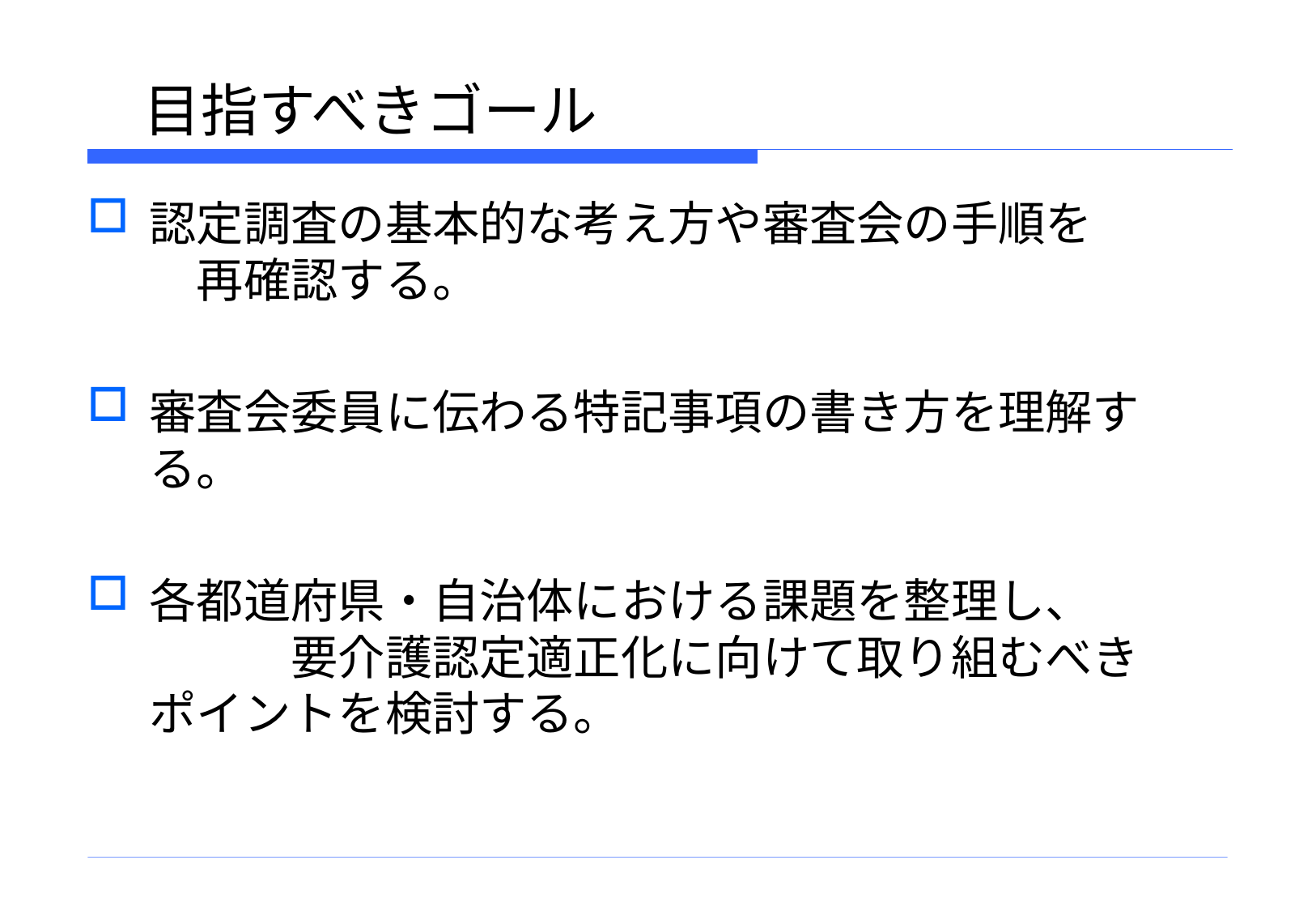

目指すべきゴール
認定調査の基本的な考え方や審査会の手順を　　再確認する。

審査会委員に伝わる特記事項の書き方を理解する。

各都道府県・自治体における課題を整理し、　　　　要介護認定適正化に向けて取り組むべきポイントを検討する。